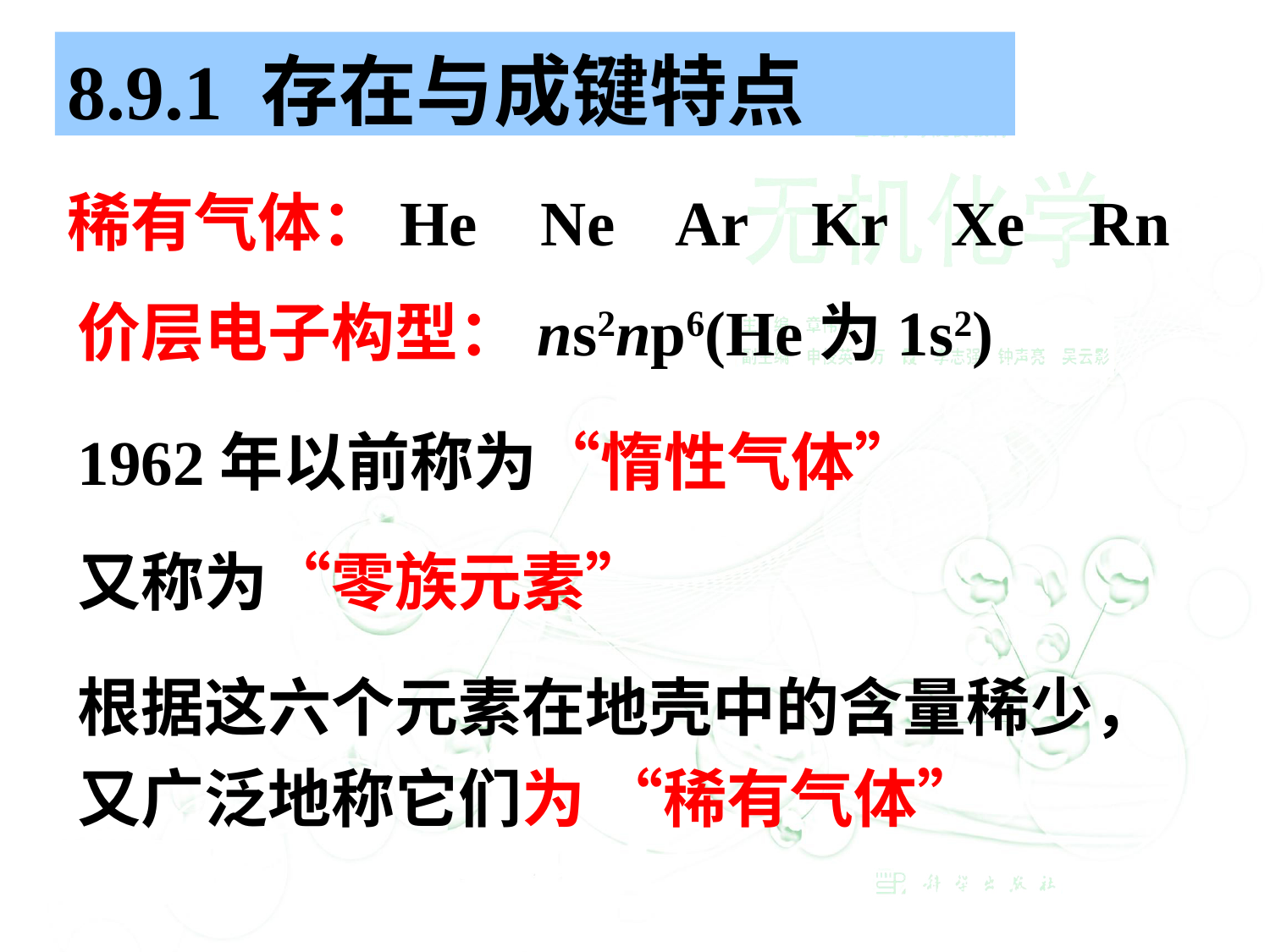

8.9.1 存在与成键特点
稀有气体：He    Ne    Ar    Kr    Xe    Rn
价层电子构型：ns2np6(He为1s2)
1962年以前称为“惰性气体”
又称为“零族元素”
根据这六个元素在地壳中的含量稀少，又广泛地称它们为 “稀有气体”
336